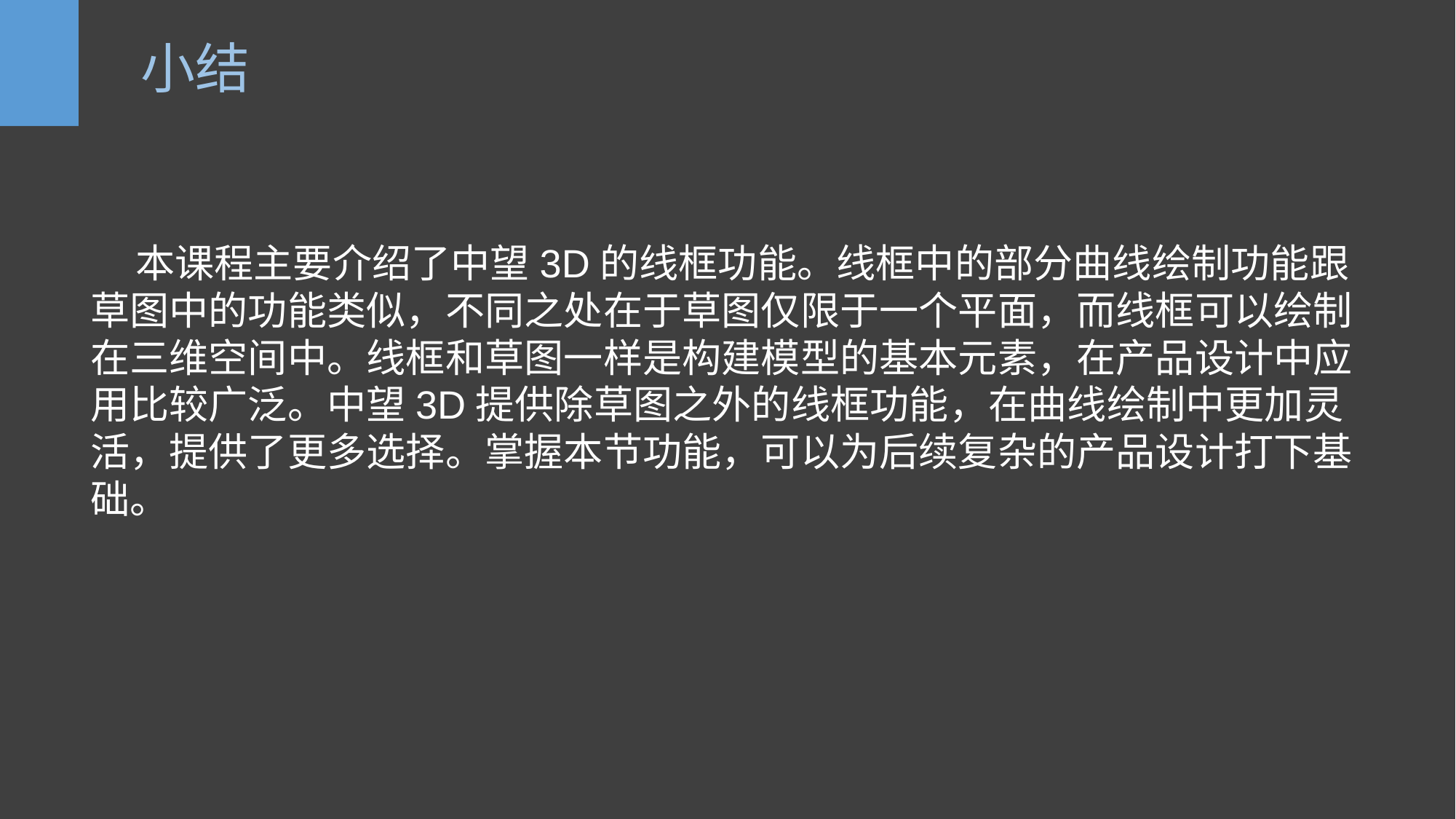

小结
    本课程主要介绍了中望3D的线框功能。线框中的部分曲线绘制功能跟草图中的功能类似，不同之处在于草图仅限于一个平面，而线框可以绘制在三维空间中。线框和草图一样是构建模型的基本元素，在产品设计中应用比较广泛。中望3D提供除草图之外的线框功能，在曲线绘制中更加灵活，提供了更多选择。掌握本节功能，可以为后续复杂的产品设计打下基础。